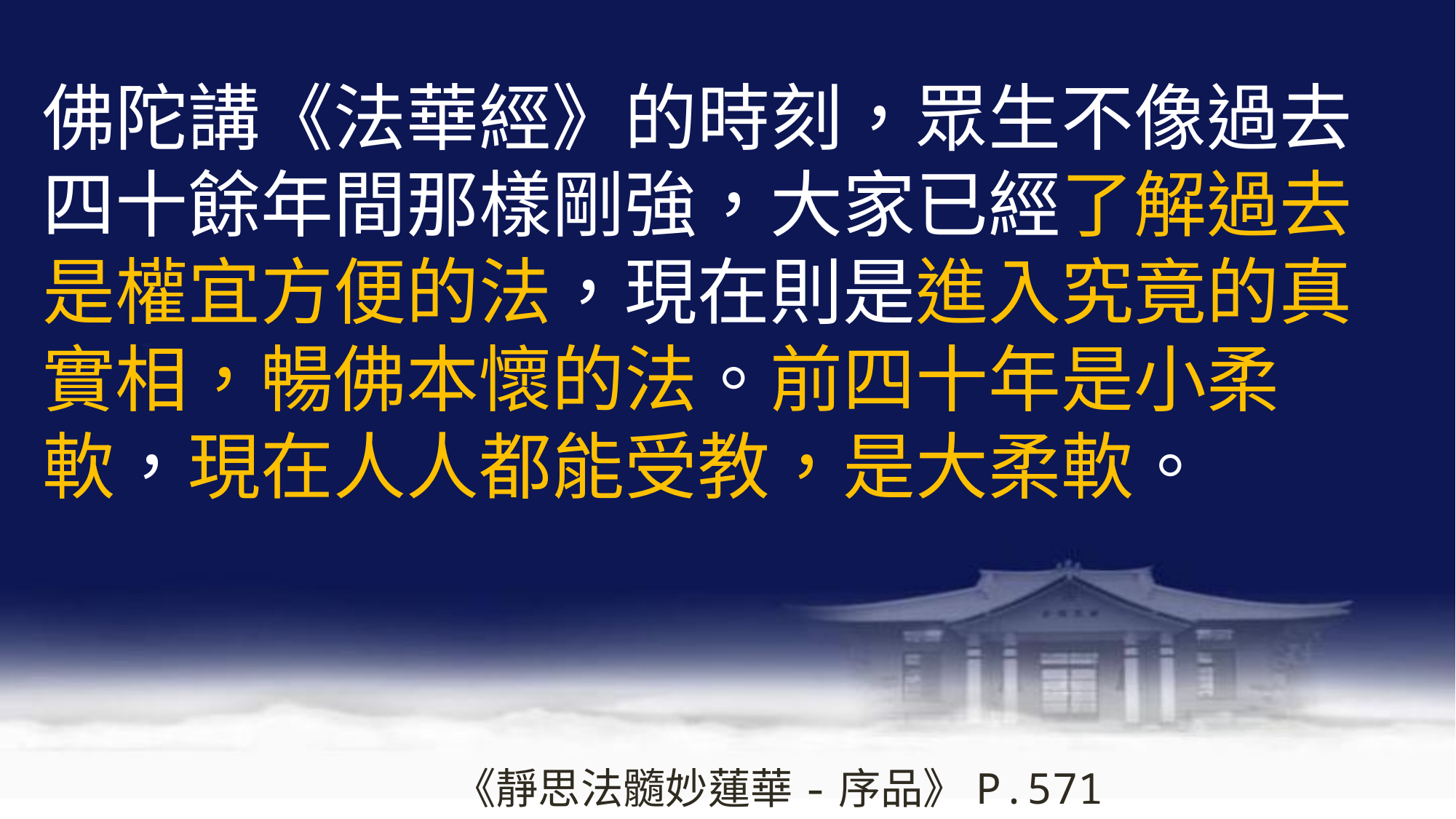

佛陀講《法華經》的時刻，眾生不像過去四十餘年間那樣剛強，大家已經了解過去是權宜方便的法，現在則是進入究竟的真實相，暢佛本懷的法。前四十年是小柔軟，現在人人都能受教，是大柔軟。
《靜思法髓妙蓮華-序品》P.571